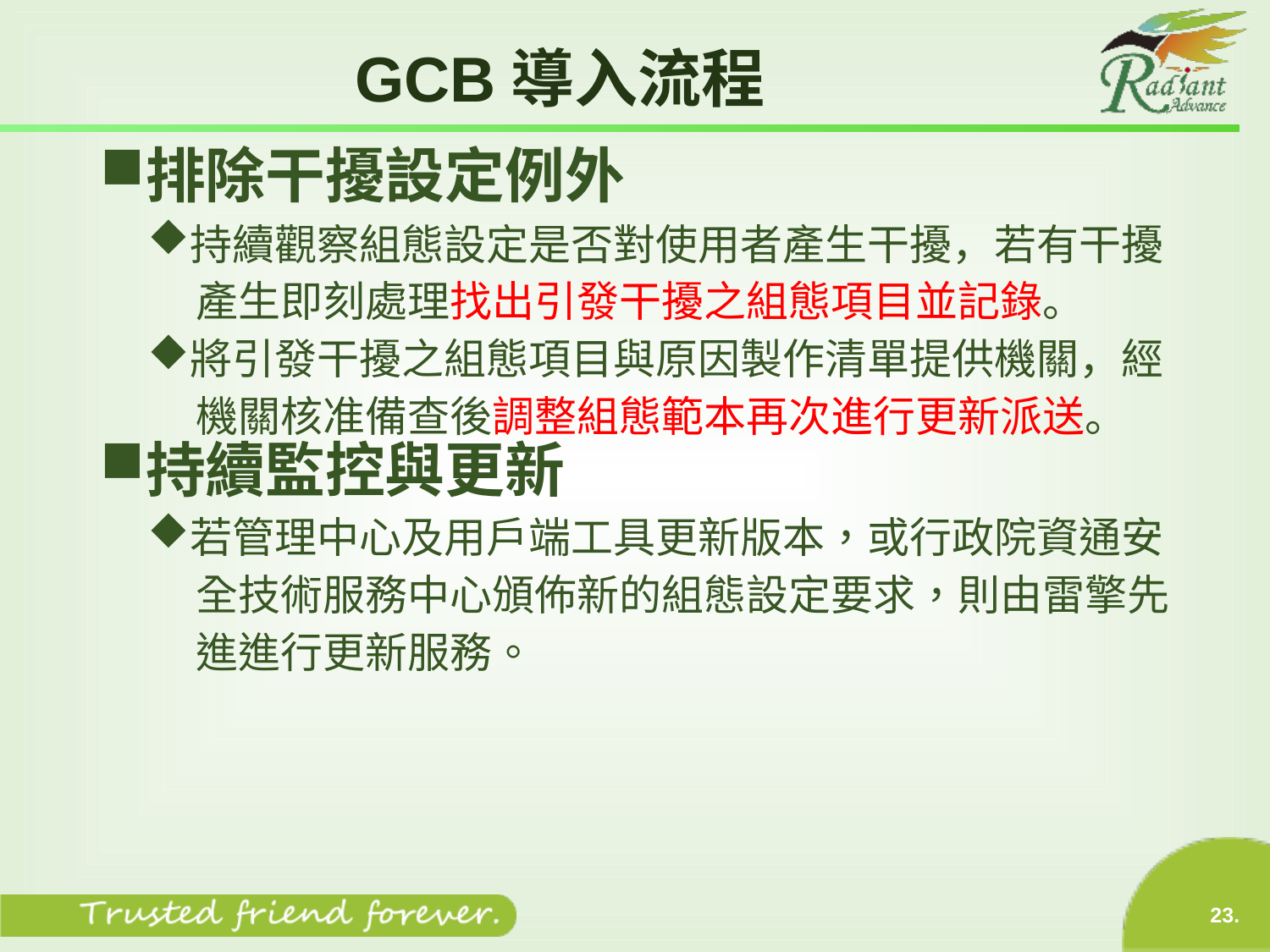

# GCB導入流程
排除干擾設定例外
持續觀察組態設定是否對使用者產生干擾，若有干擾
    產生即刻處理找出引發干擾之組態項目並記錄。
將引發干擾之組態項目與原因製作清單提供機關，經
    機關核准備查後調整組態範本再次進行更新派送。
持續監控與更新
若管理中心及用戶端工具更新版本，或行政院資通安
    全技術服務中心頒佈新的組態設定要求，則由雷擎先
    進進行更新服務。

23